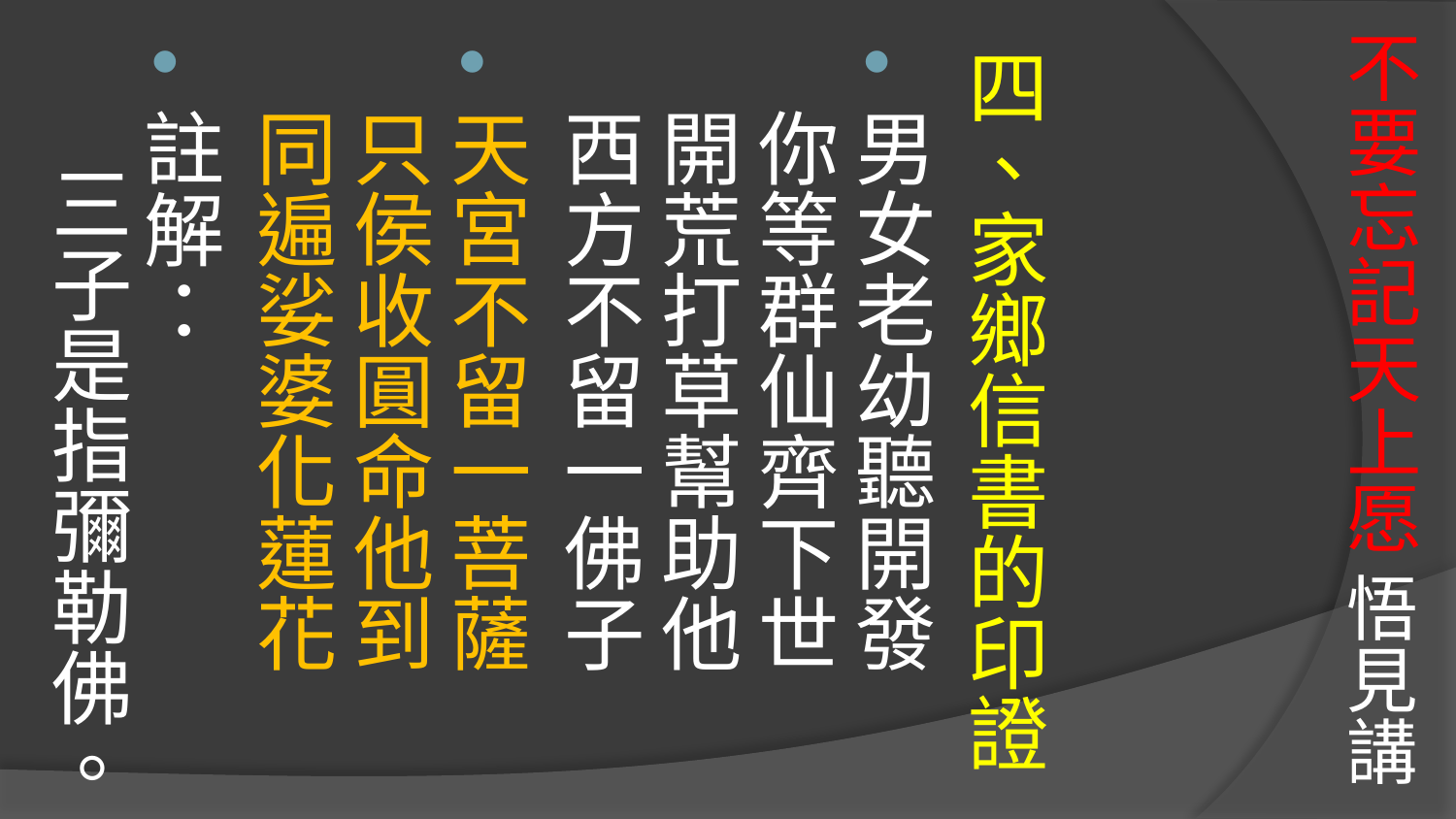

# 不要忘記天上愿 悟見講
四、家鄉信書的印證
男女老幼聽開發 
你等群仙齊下世 
開荒打草幫助他 
西方不留一佛子
天宮不留一菩薩 
只侯收圓命他到 
同遍娑婆化蓮花
註解：                           三子是指彌勒佛。